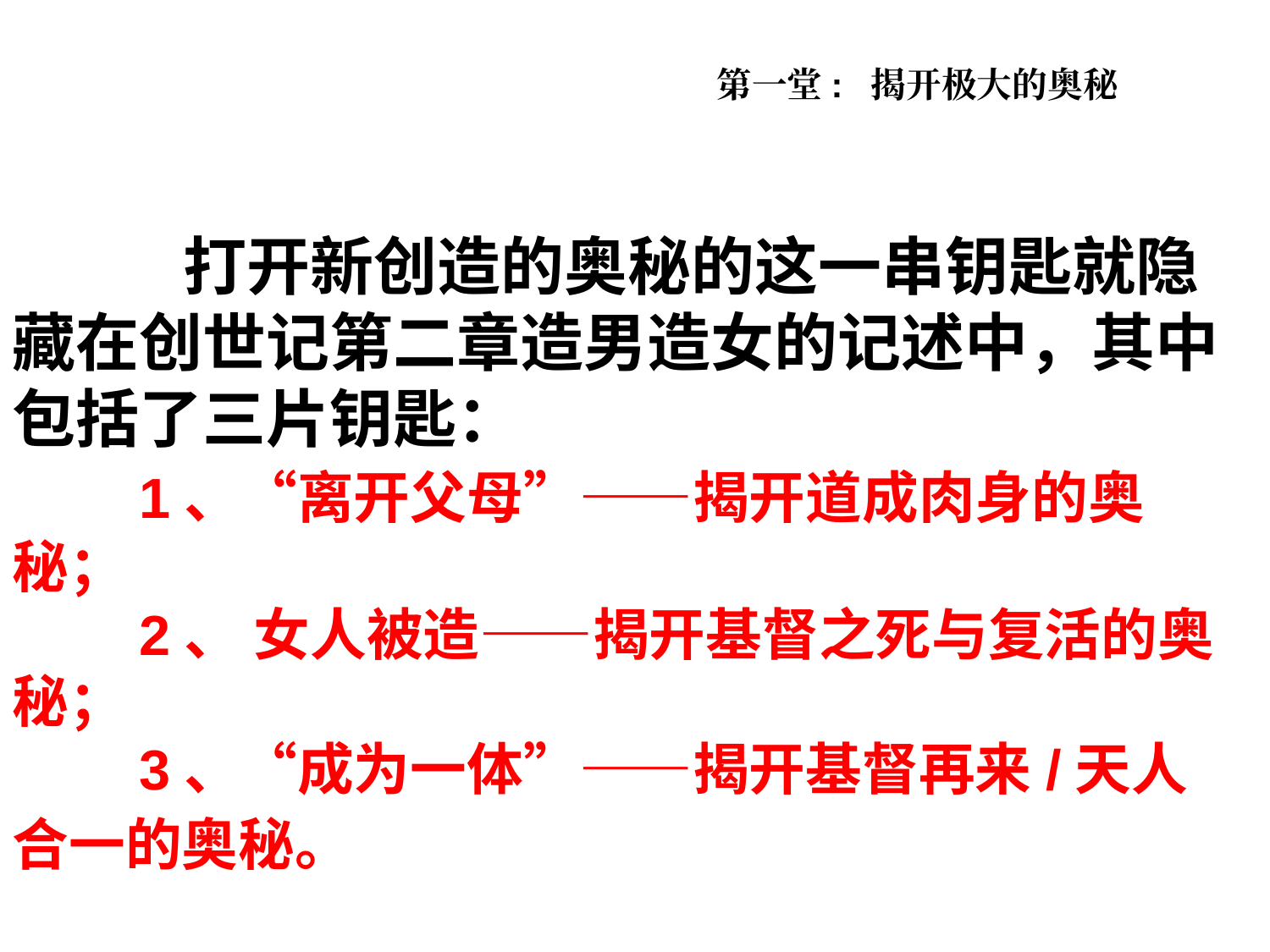

# 第一堂:  揭开极大的奥秘

	  打开新创造的奥秘的这一串钥匙就隐藏在创世记第二章造男造女的记述中，其中包括了三片钥匙：
	1、“离开父母”——揭开道成肉身的奥秘；
	2、 女人被造——揭开基督之死与复活的奥秘；
	3、“成为一体”——揭开基督再来/天人合一的奥秘。